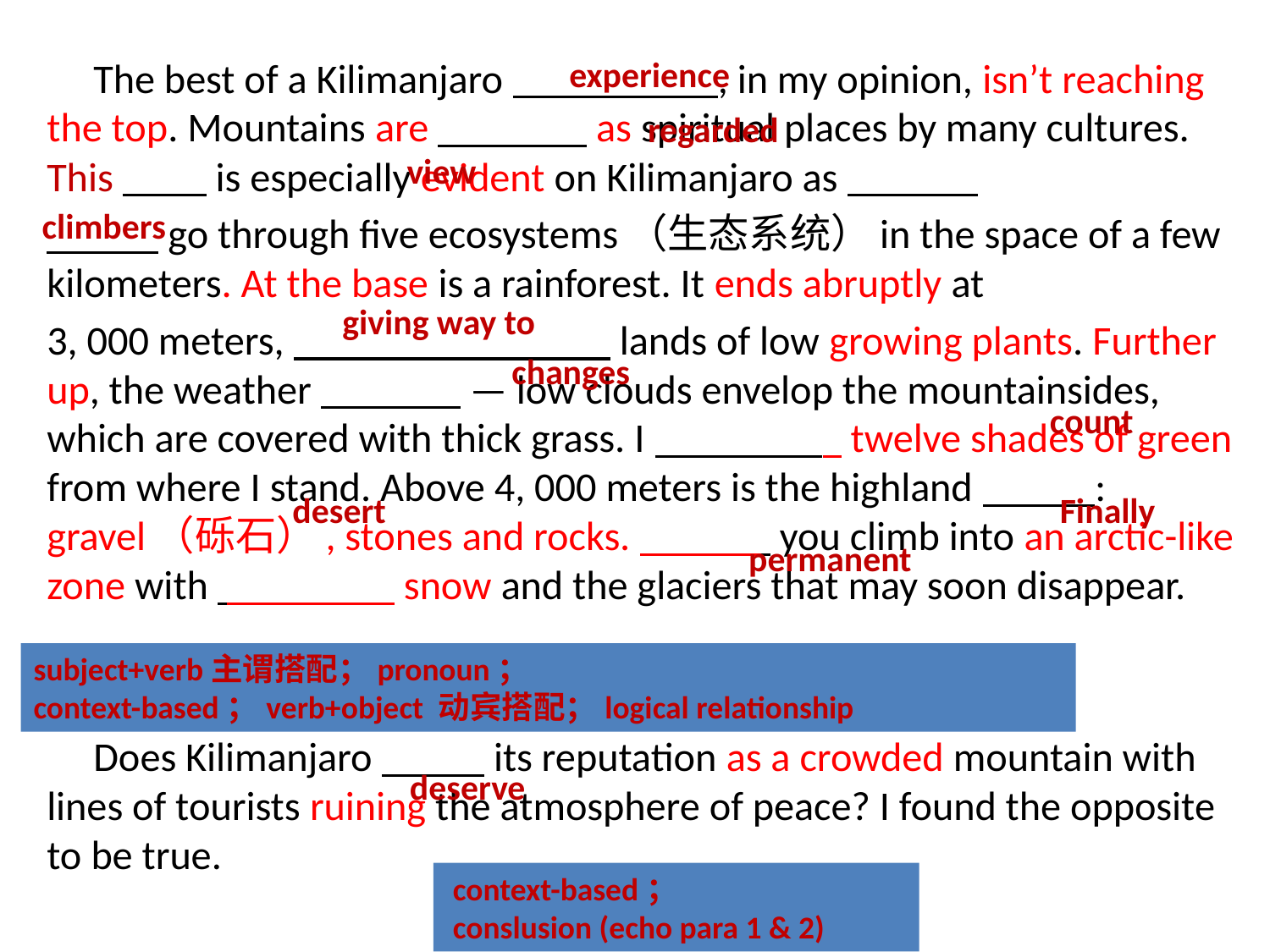

The best of a Kilimanjaro                       , in my opinion, isn’t reaching the top. Mountains are                  as spiritual places by many cultures. This           is especially evident on Kilimanjaro as
             go through five ecosystems（生态系统）in the space of a few kilometers. At the base is a rainforest. It ends abruptly at
3, 000 meters,                                    lands of low growing plants. Further up, the weather                 — low clouds envelop the mountainsides, which are covered with thick grass. I                      twelve shades of green from where I stand. Above 4, 000 meters is the highland             : gravel（砾石）, stones and rocks.                you climb into an arctic-like zone with                     snow and the glaciers that may soon disappear.

     Does Kilimanjaro             its reputation as a crowded mountain with lines of tourists ruining the atmosphere of peace? I found the opposite to be true.

experience
regarded
view
climbers
giving way to
changes

count
desert
Finally
permanent
subject+verb主谓搭配；pronoun；
context-based；verb+object 动宾搭配；logical relationship
deserve
 context-based；
 conslusion (echo para 1 & 2)